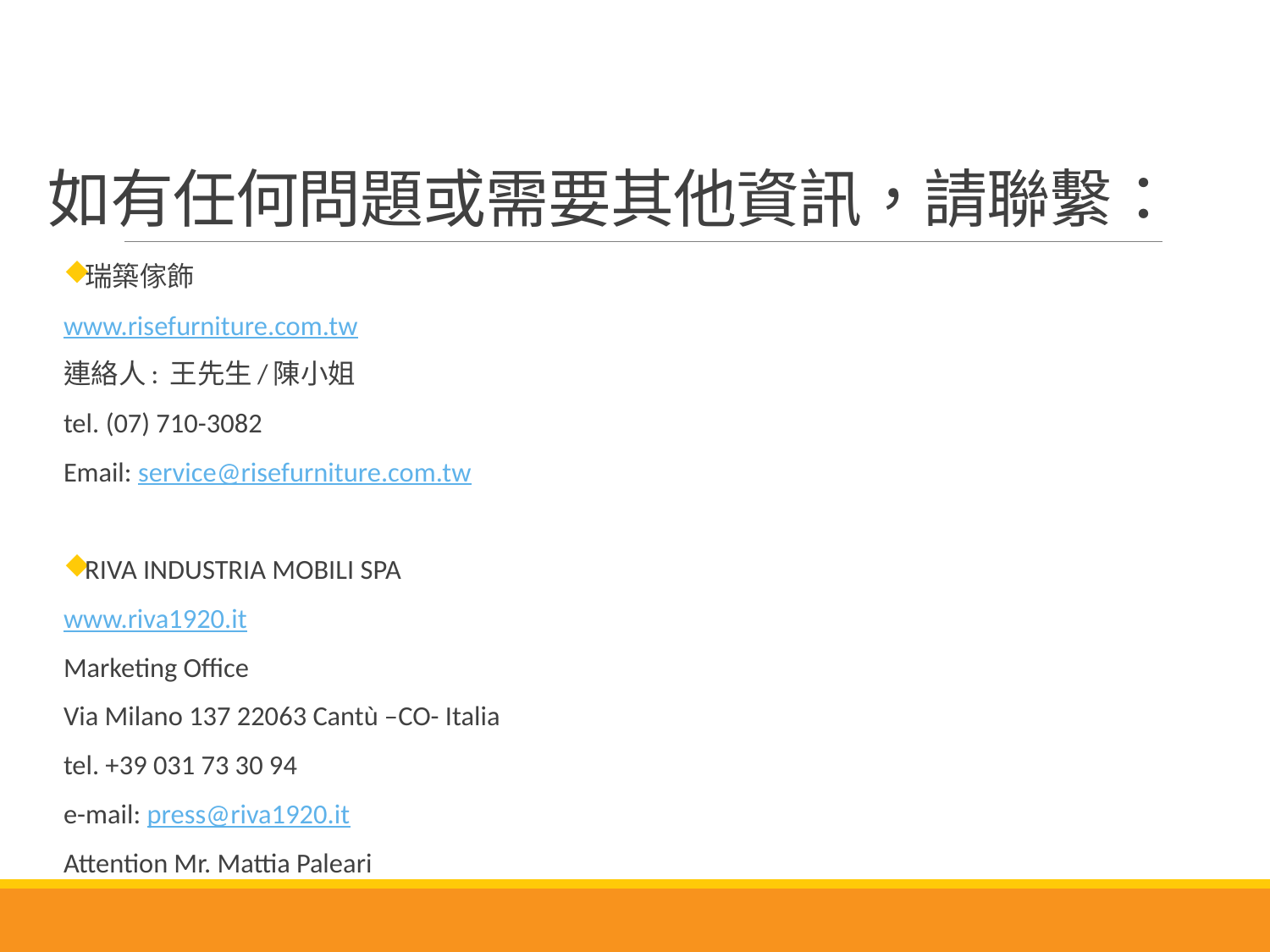

# 如有任何問題或需要其他資訊，請聯繫：
瑞築傢飾
www.risefurniture.com.tw
連絡人: 王先生/陳小姐
tel. (07) 710-3082
Email: service@risefurniture.com.tw

RIVA INDUSTRIA MOBILI SPA
www.riva1920.it
Marketing Office
Via Milano 137 22063 Cantù –CO- Italia
tel. +39 031 73 30 94
e-mail: press@riva1920.it
Attention Mr. Mattia Paleari